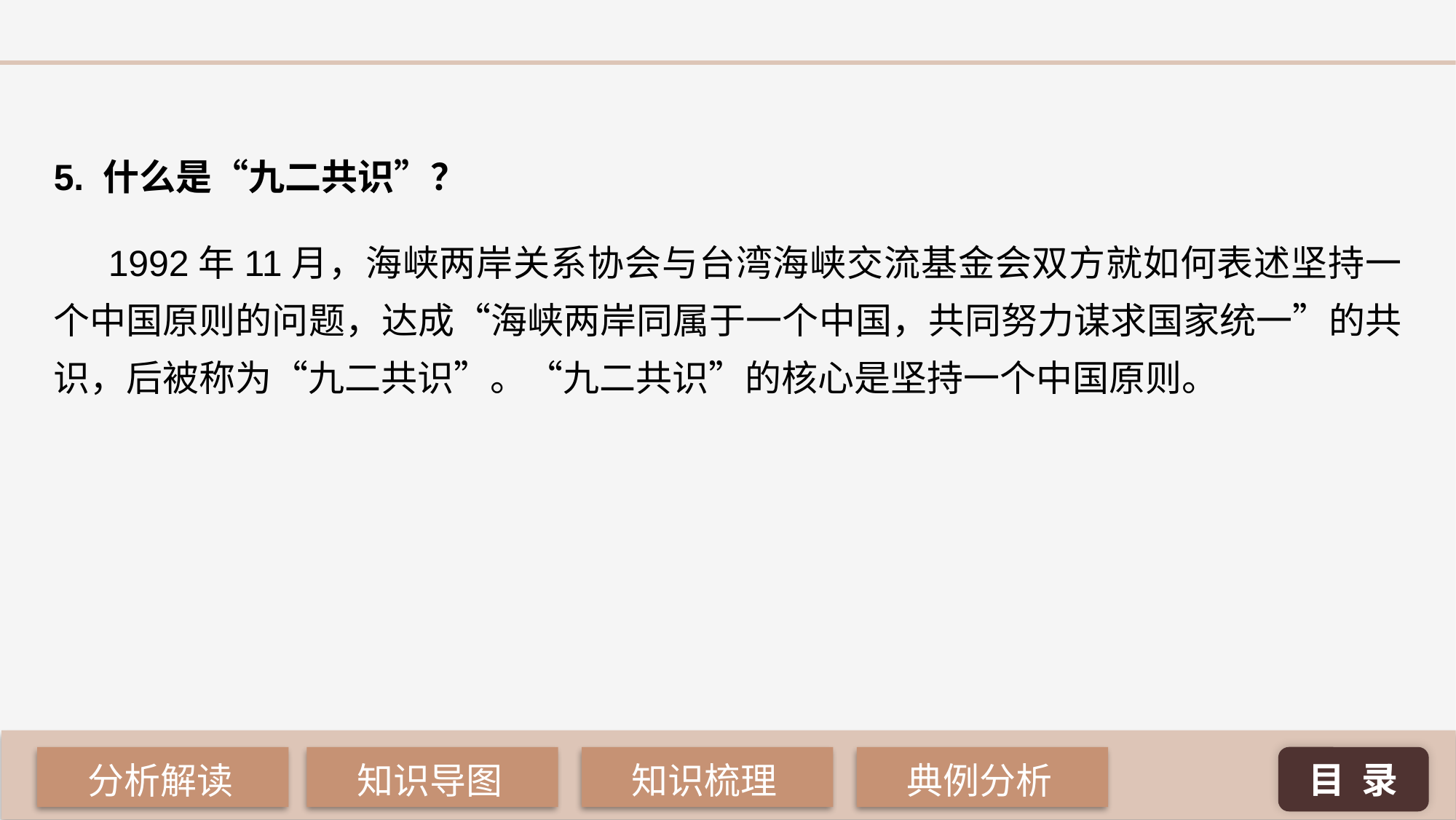

5. 什么是“九二共识”？
1992年11月，海峡两岸关系协会与台湾海峡交流基金会双方就如何表述坚持一个中国原则的问题，达成“海峡两岸同属于一个中国，共同努力谋求国家统一”的共识，后被称为“九二共识”。“九二共识”的核心是坚持一个中国原则。